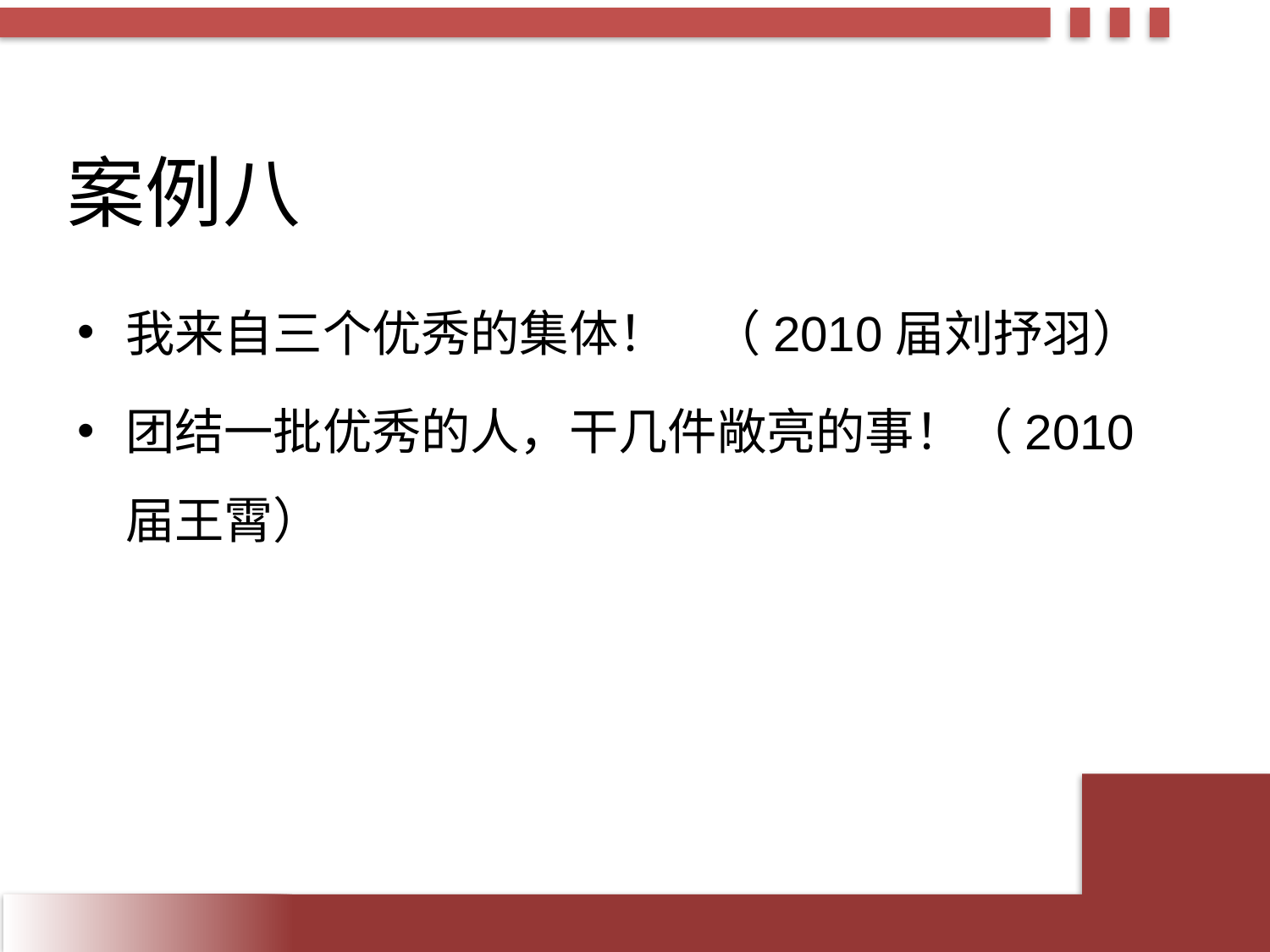

# 案例八
我来自三个优秀的集体！    （2010届刘抒羽）
团结一批优秀的人，干几件敞亮的事！（2010届王霄）